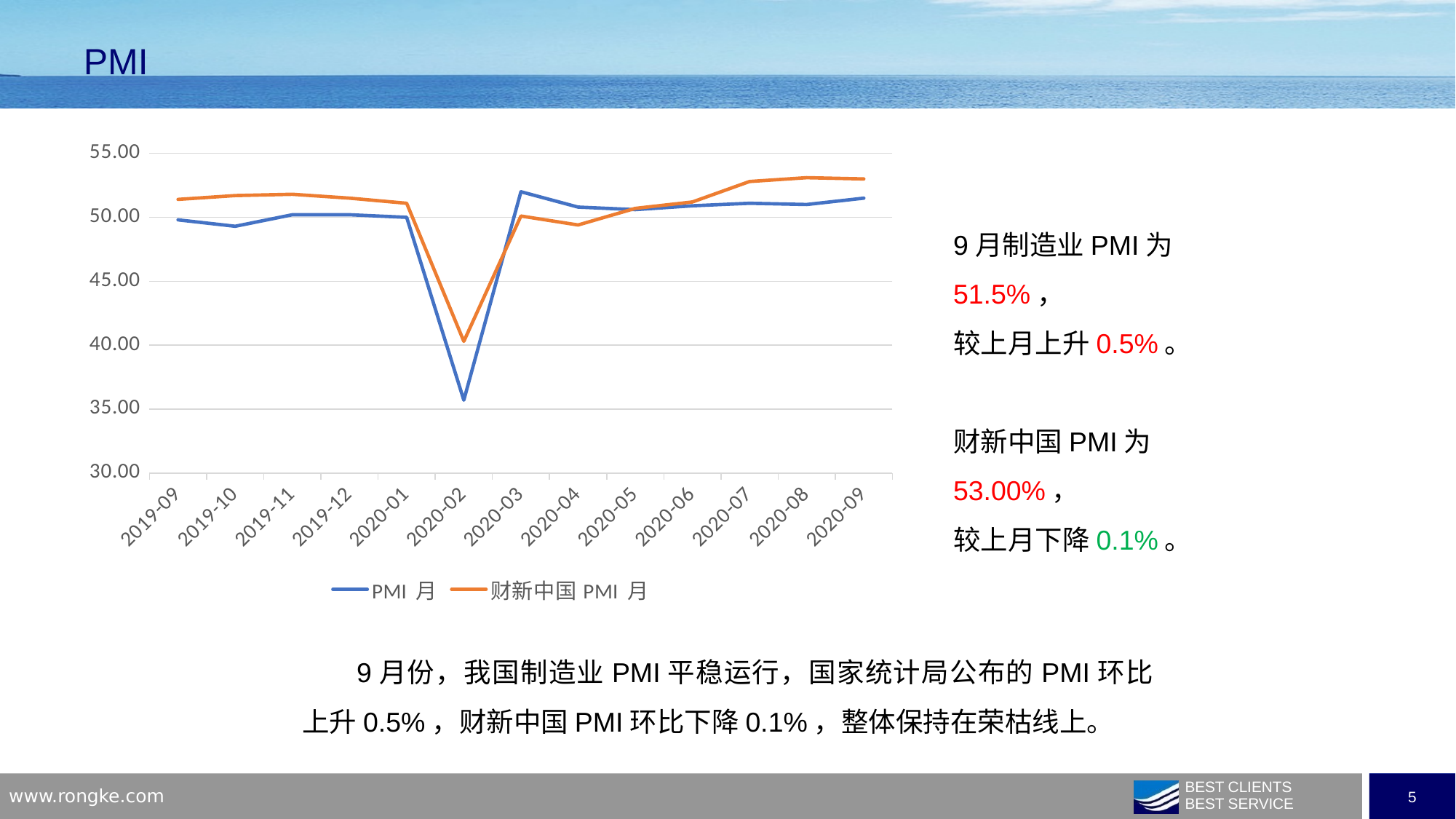

# PMI

### Chart

| Category | PMI | 财新中国PMI |
|---|---|---|
| 43738 | 49.8 | 51.4 |
| 43769 | 49.3 | 51.7 |
| 43799 | 50.2 | 51.8 |
| 43830 | 50.2 | 51.5 |
| 43861 | 50.0 | 51.1 |
| 43890 | 35.7 | 40.3 |
| 43921 | 52.0 | 50.1 |
| 43951 | 50.8 | 49.4 |
| 43982 | 50.6 | 50.7 |
| 44012 | 50.9 | 51.2 |
| 44043 | 51.1 | 52.8 |
| 44074 | 51.0 | 53.1 |
| 44104 | 51.5 | 53.0 |
9月制造业PMI为51.5%，
较上月上升0.5%。

财新中国PMI为53.00%，
较上月下降0.1%。
9月份，我国制造业PMI平稳运行，国家统计局公布的PMI环比上升0.5%，财新中国PMI环比下降0.1%，整体保持在荣枯线上。